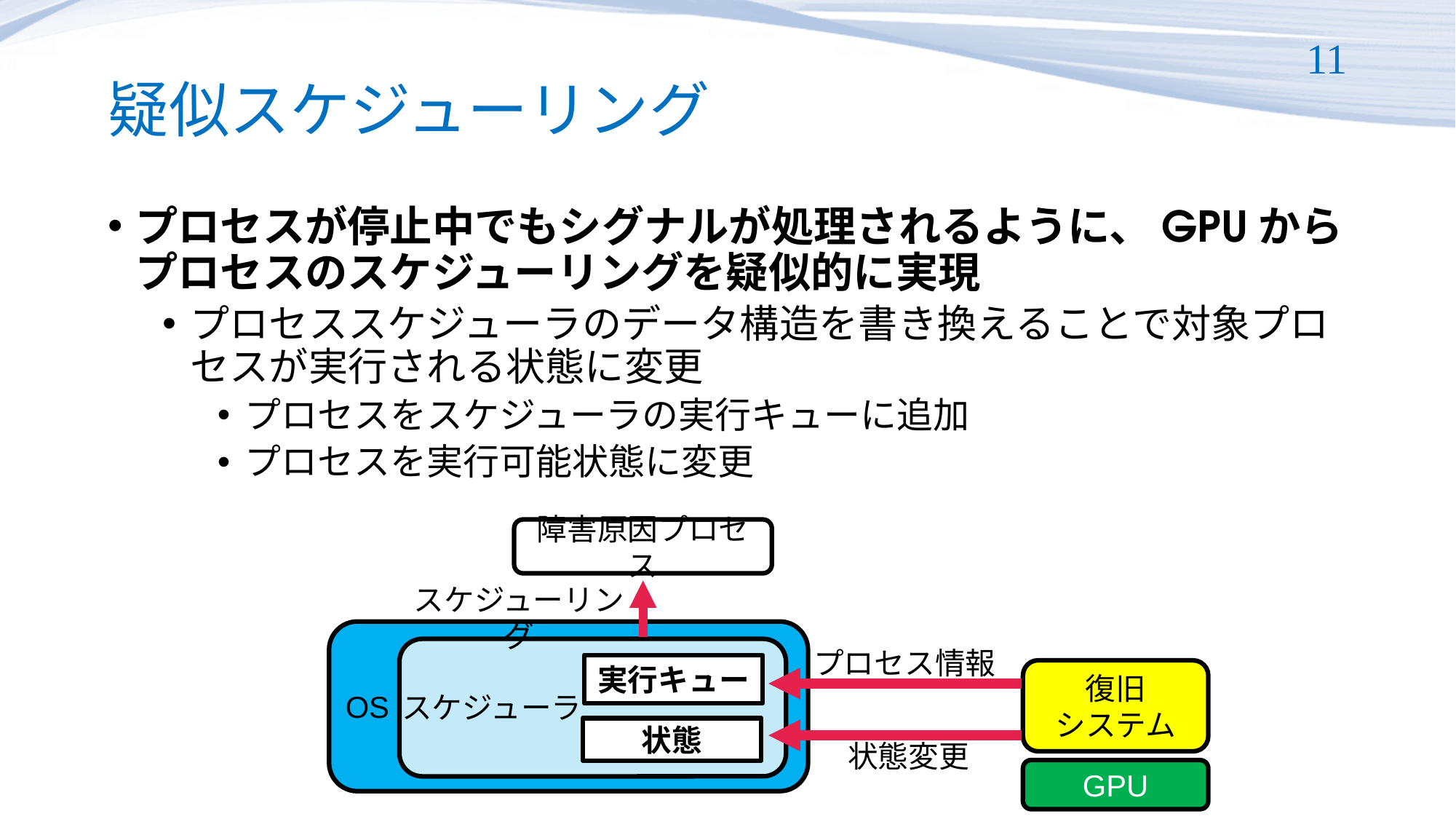

# 疑似スケジューリング
11
プロセスが停止中でもシグナルが処理されるように、GPUからプロセスのスケジューリングを疑似的に実現
プロセススケジューラのデータ構造を書き換えることで対象プロセスが実行される状態に変更
プロセスをスケジューラの実行キューに追加
プロセスを実行可能状態に変更
障害原因プロセス
スケジューリング
OS
プロセス情報

実行キュー
復旧
システム
スケジューラ
状態
状態変更
GPU